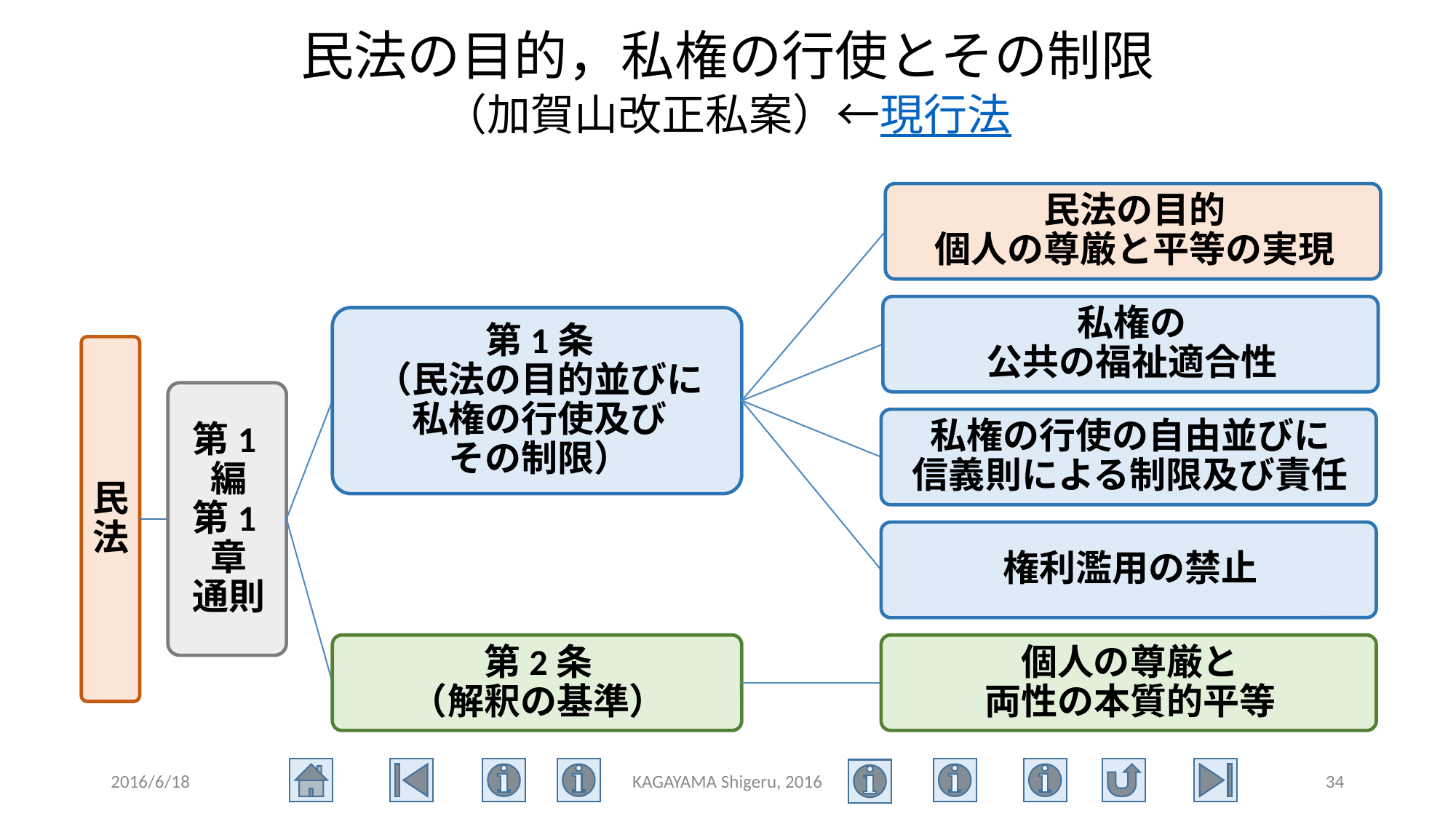

# 民法の目的，私権の行使とその制限 （加賀山改正私案）←現行法
民
法

第1編
第1章
通則

第1条
（民法の目的並びに
私権の行使及び
その制限）

民法の目的
個人の尊厳と平等の実現

私権の
公共の福祉適合性

私権の行使の自由並びに
信義則による制限及び責任

権利濫用の禁止

第2条
（解釈の基準）

個人の尊厳と
両性の本質的平等
2016/6/18
KAGAYAMA Shigeru, 2016
34